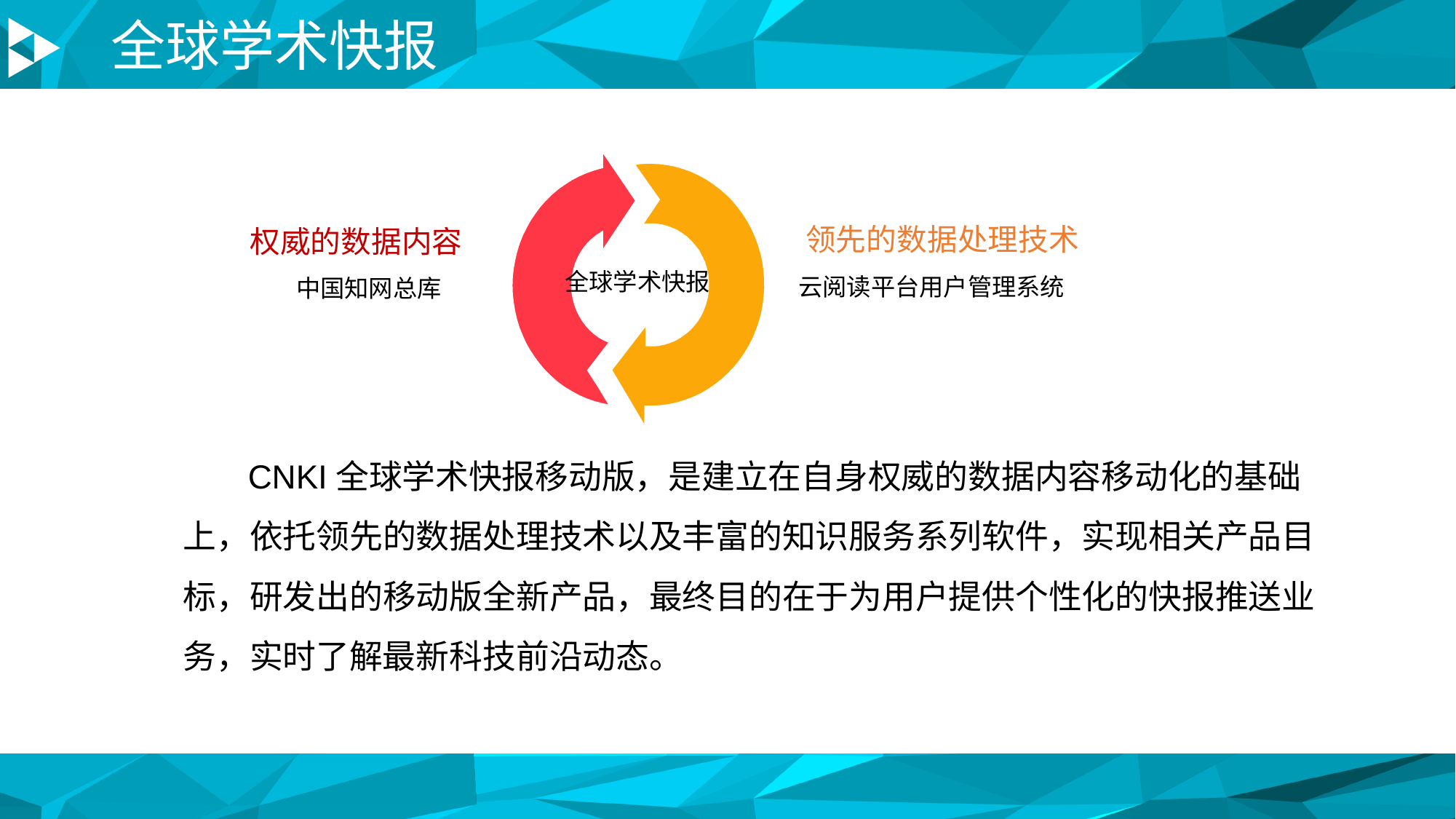

全球学术快报
领先的数据处理技术

权威的数据内容

云阅读平台用户管理系统
中国知网总库
全球学术快报
       CNKI全球学术快报移动版，是建立在自身权威的数据内容移动化的基础上，依托领先的数据处理技术以及丰富的知识服务系列软件，实现相关产品目标，研发出的移动版全新产品，最终目的在于为用户提供个性化的快报推送业务，实时了解最新科技前沿动态。